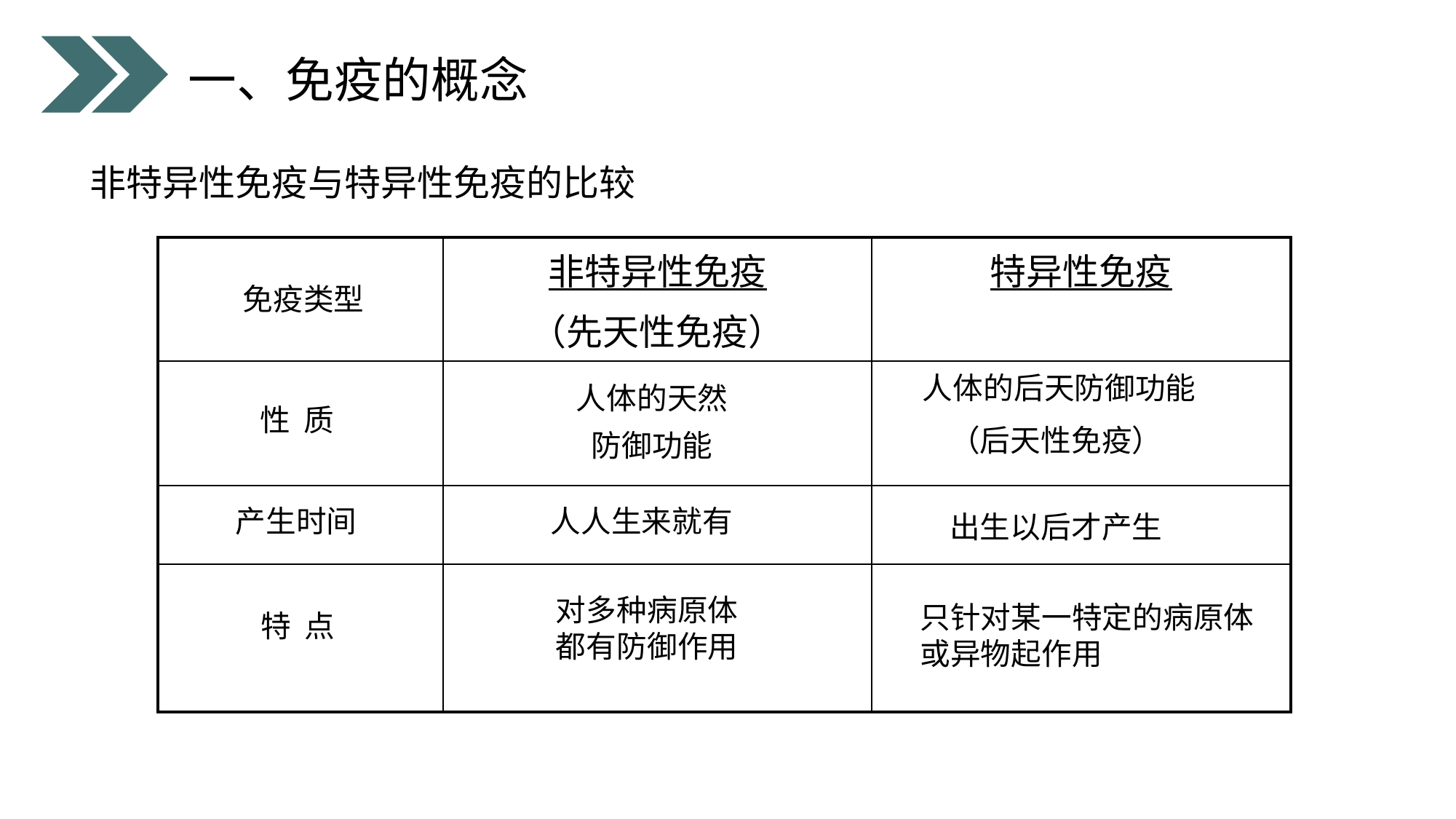

一、免疫的概念
非特异性免疫与特异性免疫的比较
|  | 非特异性免疫 （先天性免疫） | 特异性免疫 |
| --- | --- | --- |
|  |  |  |
|  |  |  |
|  |  |  |
免疫类型
人体的后天防御功能

人体的天然
防御功能

性  质
（后天性免疫）
产生时间

人人生来就有
出生以后才产生
对多种病原体
都有防御作用
只针对某一特定的病原体或异物起作用

特  点